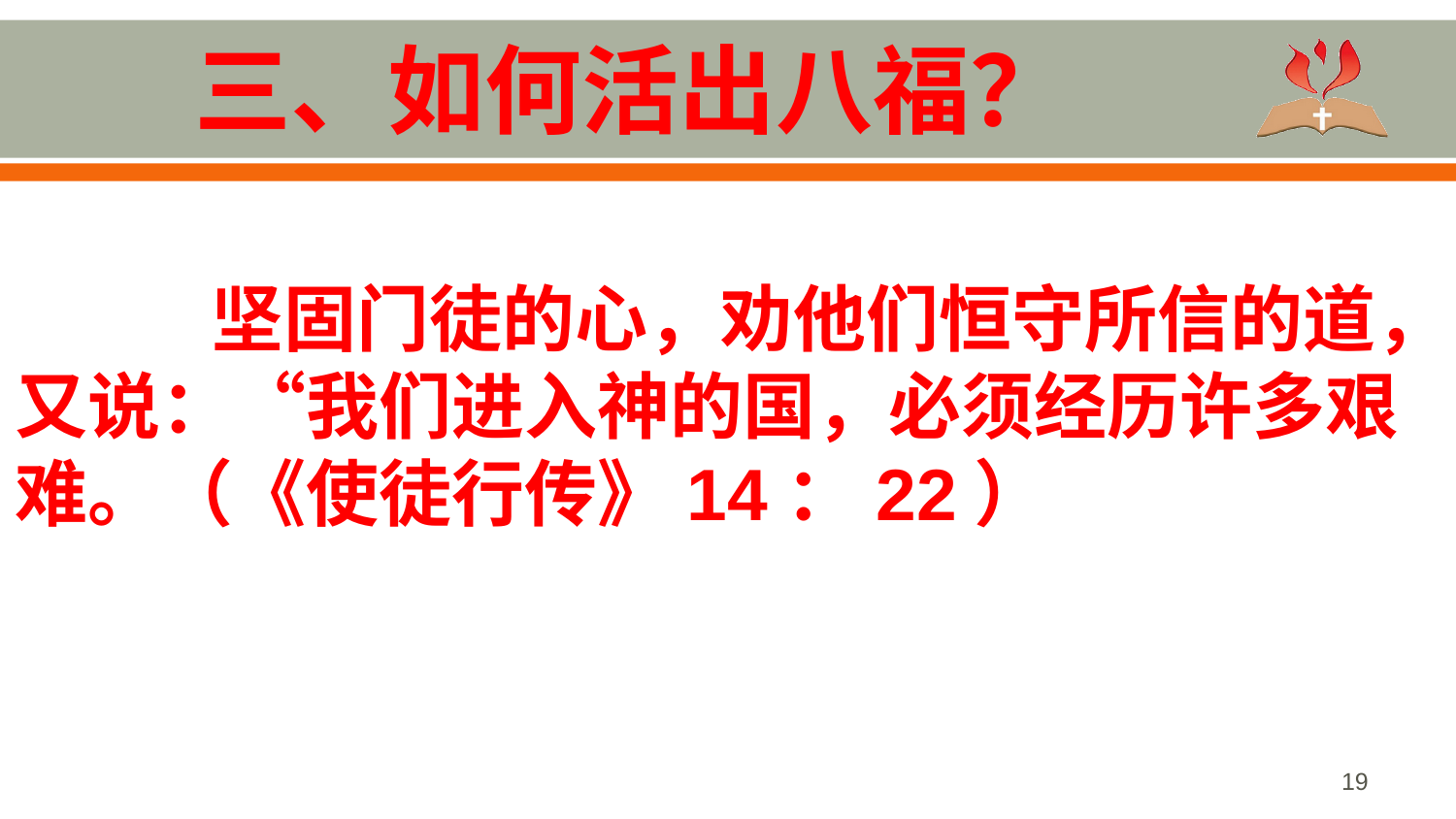

# 三、如何活出八福？

       坚固门徒的心，劝他们恒守所信的道，又说：“我们进入神的国，必须经历许多艰难。（《使徒行传》14：22）

19